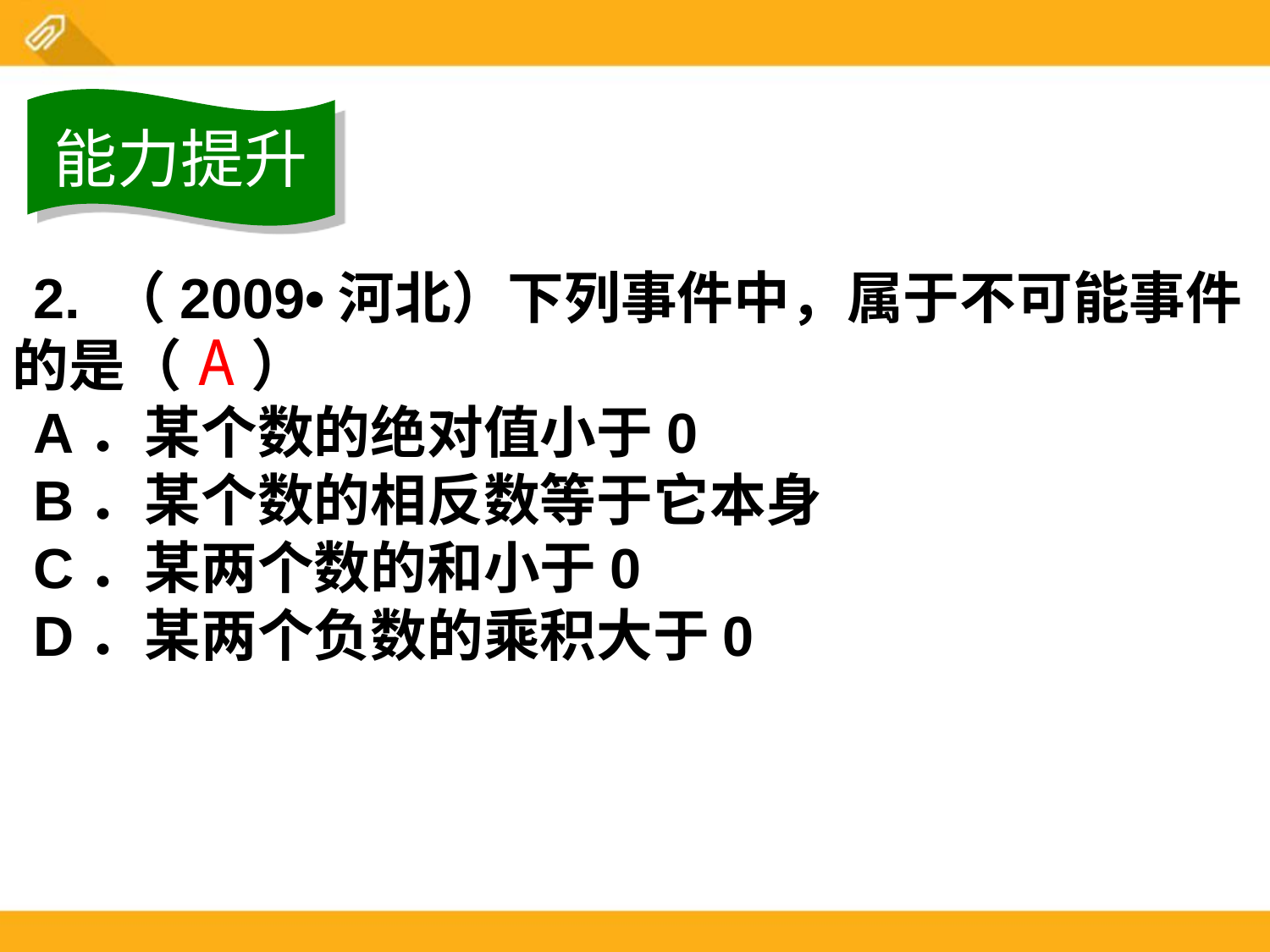

能力提升
2. （2009•河北）下列事件中，属于不可能事件的是（　 ）
A．某个数的绝对值小于0
B．某个数的相反数等于它本身
C．某两个数的和小于0
D．某两个负数的乘积大于0

A